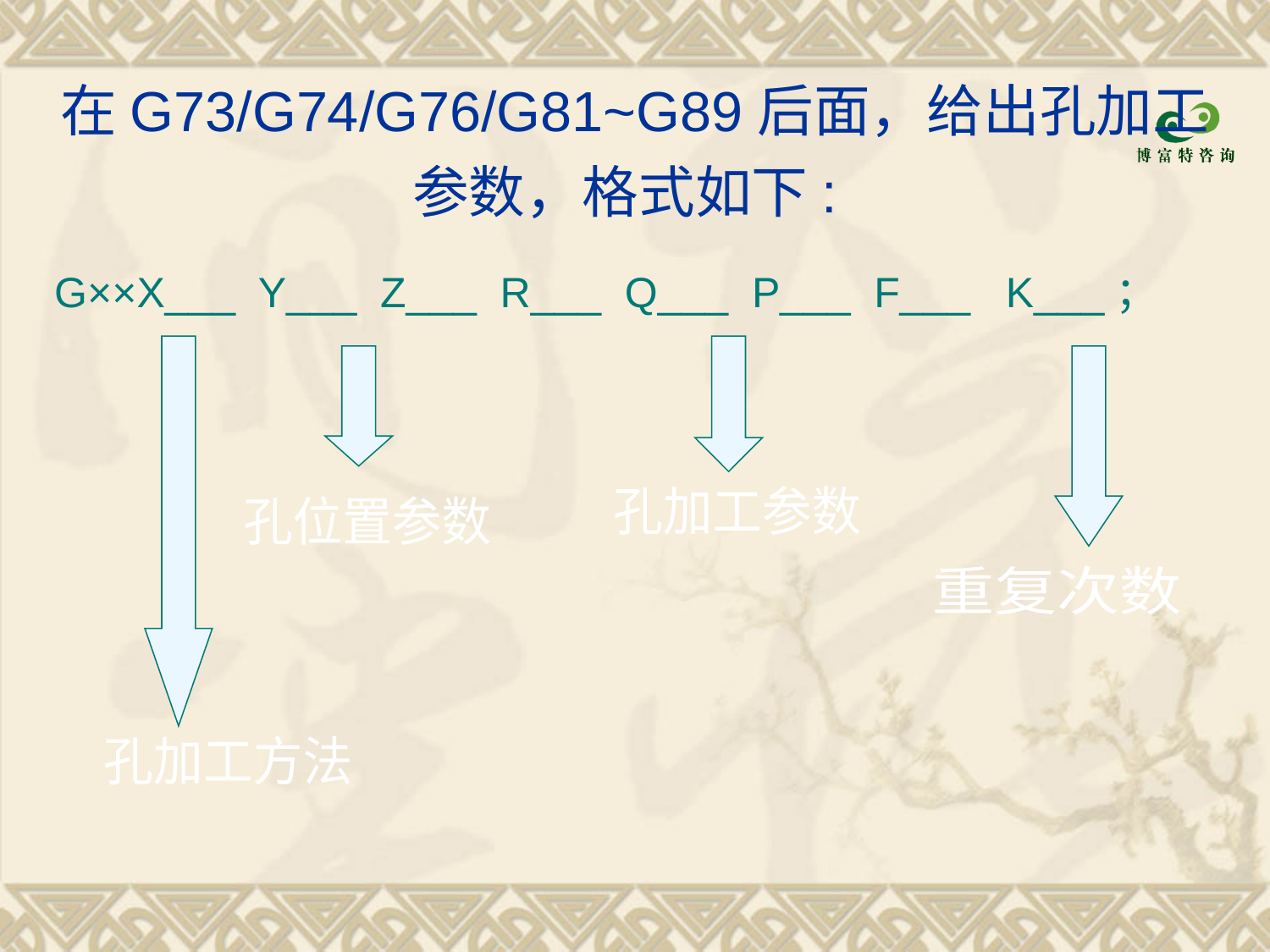

# 在G73/G74/G76/G81~G89后面，给出孔加工参数，格式如下:
G××X___  Y___  Z___  R___  Q___  P___  F___   K___；

孔加工参数
孔位置参数
重复次数
孔加工方法